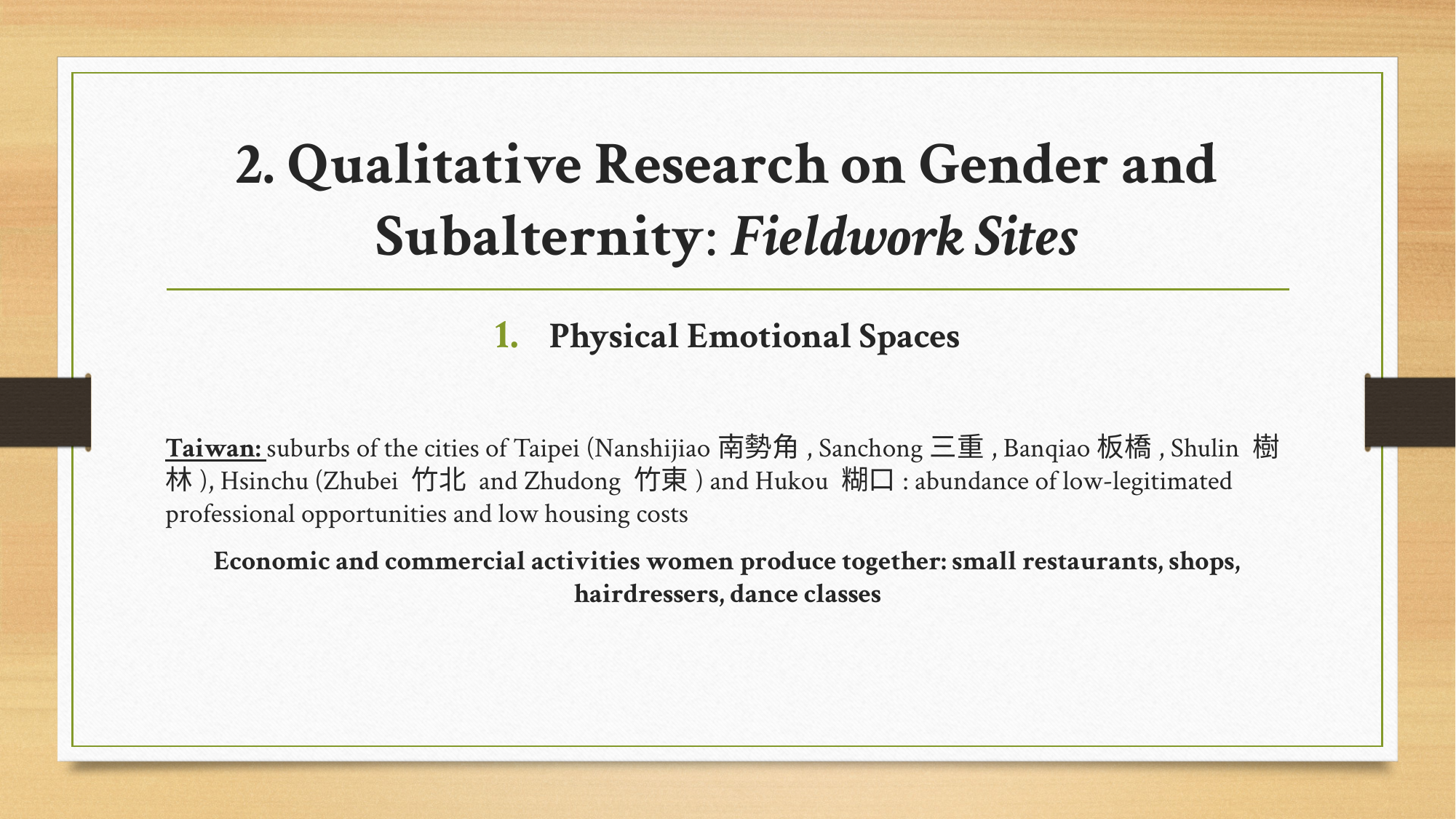

# 2. Qualitative Research on Gender and Subalternity: Fieldwork Sites
Physical Emotional Spaces

Taiwan: suburbs of the cities of Taipei (Nanshijiao南勢角, Sanchong三重, Banqiao板橋, Shulin 樹林), Hsinchu (Zhubei 竹北 and Zhudong 竹東) and Hukou 糊口: abundance of low-legitimated professional opportunities and low housing costs
Economic and commercial activities women produce together: small restaurants, shops, hairdressers, dance classes